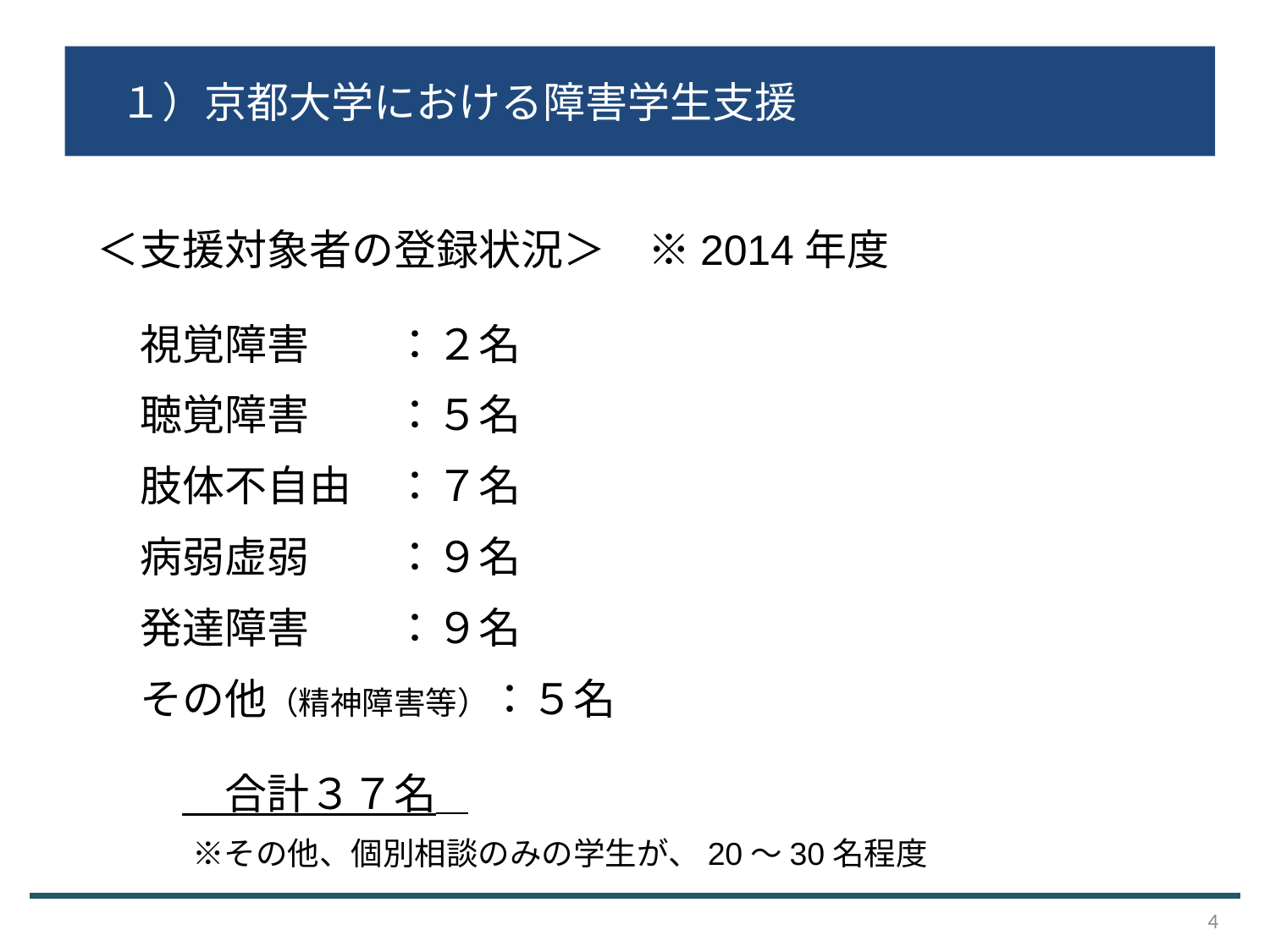

１）京都大学における障害学生支援
＜支援対象者の登録状況＞　※2014年度

　視覚障害　　：２名
　聴覚障害　　：５名
　肢体不自由　：７名
　病弱虚弱　　：９名
　発達障害　　：９名
　その他（精神障害等）：５名

　　　合計３７名
　　　※その他、個別相談のみの学生が、20〜30名程度

4